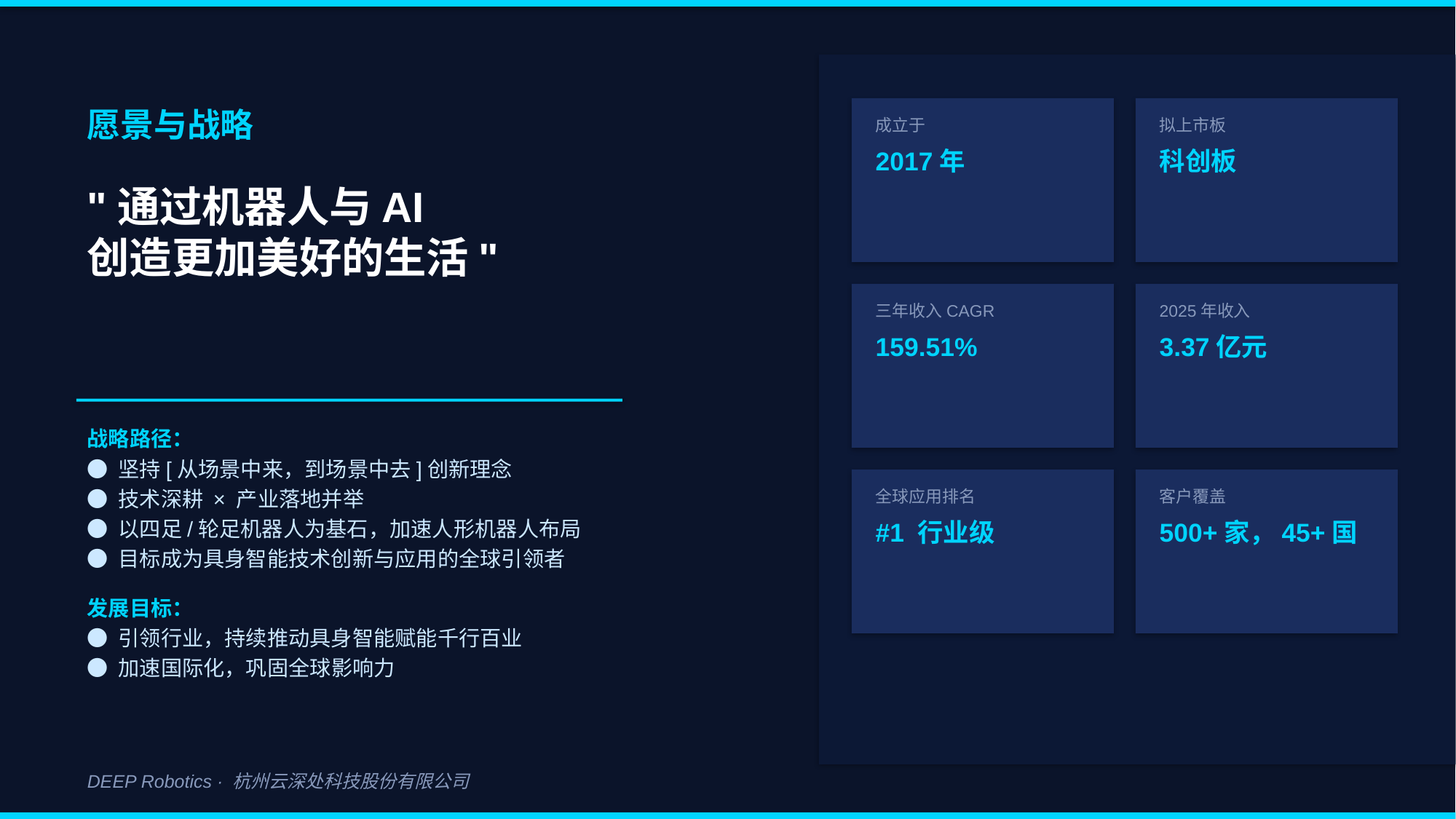

愿景与战略

成立于
拟上市板
2017年
科创板
"通过机器人与AI
创造更加美好的生活"

三年收入CAGR
2025年收入
159.51%
3.37亿元

战略路径：
● 坚持[从场景中来，到场景中去]创新理念
● 技术深耕 × 产业落地并举
● 以四足/轮足机器人为基石，加速人形机器人布局
● 目标成为具身智能技术创新与应用的全球引领者

发展目标：
● 引领行业，持续推动具身智能赋能千行百业
● 加速国际化，巩固全球影响力

全球应用排名
客户覆盖
#1 行业级
500+家，45+国
DEEP Robotics · 杭州云深处科技股份有限公司